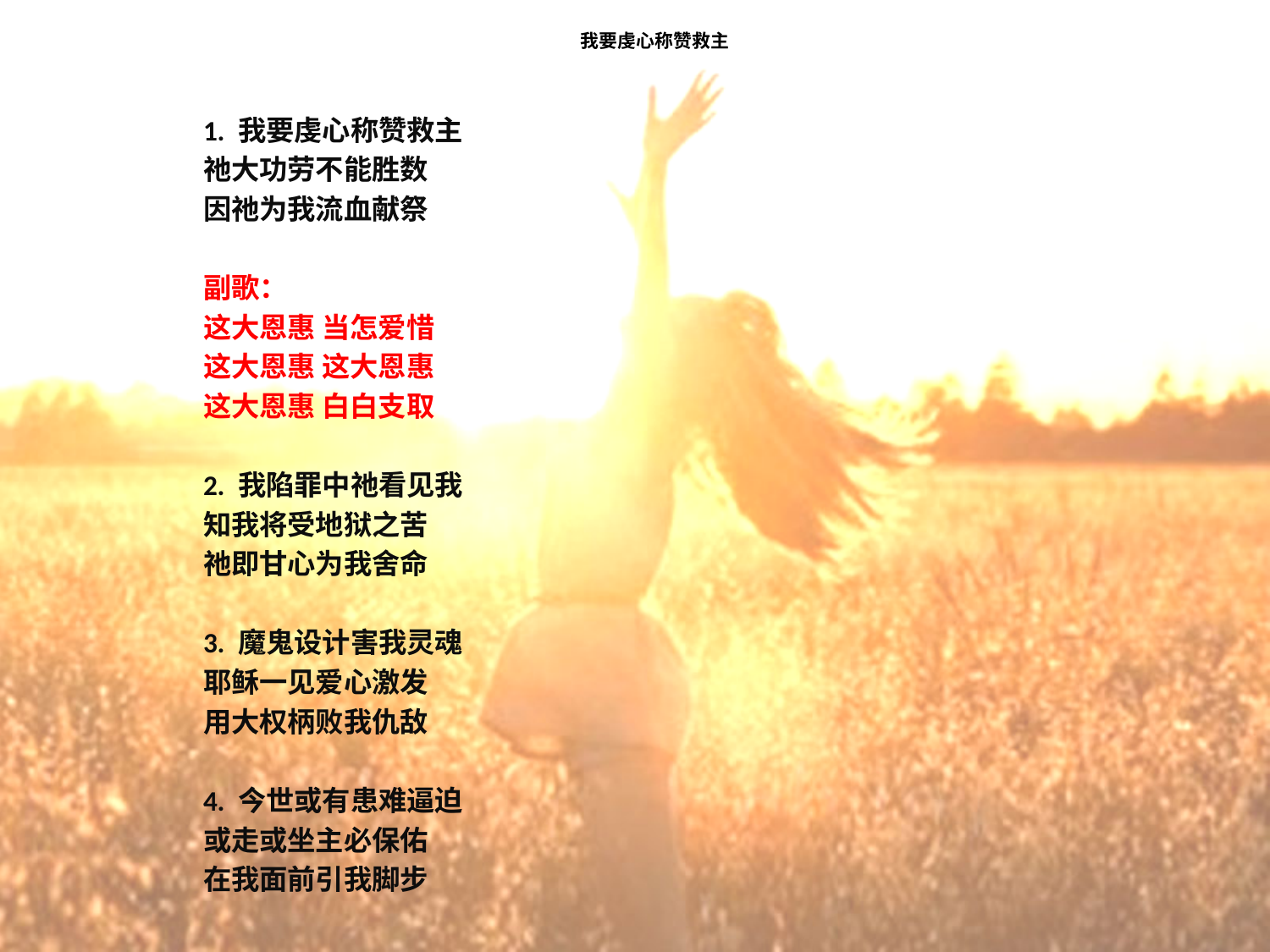

# 我要虔心称赞救主
1. 我要虔心称赞救主
祂大功劳不能胜数
因祂为我流血献祭

副歌：
这大恩惠 当怎爱惜
这大恩惠 这大恩惠
这大恩惠 白白支取

2. 我陷罪中祂看见我
知我将受地狱之苦
祂即甘心为我舍命

3. 魔鬼设计害我灵魂
耶稣一见爱心激发
用大权柄败我仇敌

4. 今世或有患难逼迫
或走或坐主必保佑
在我面前引我脚步